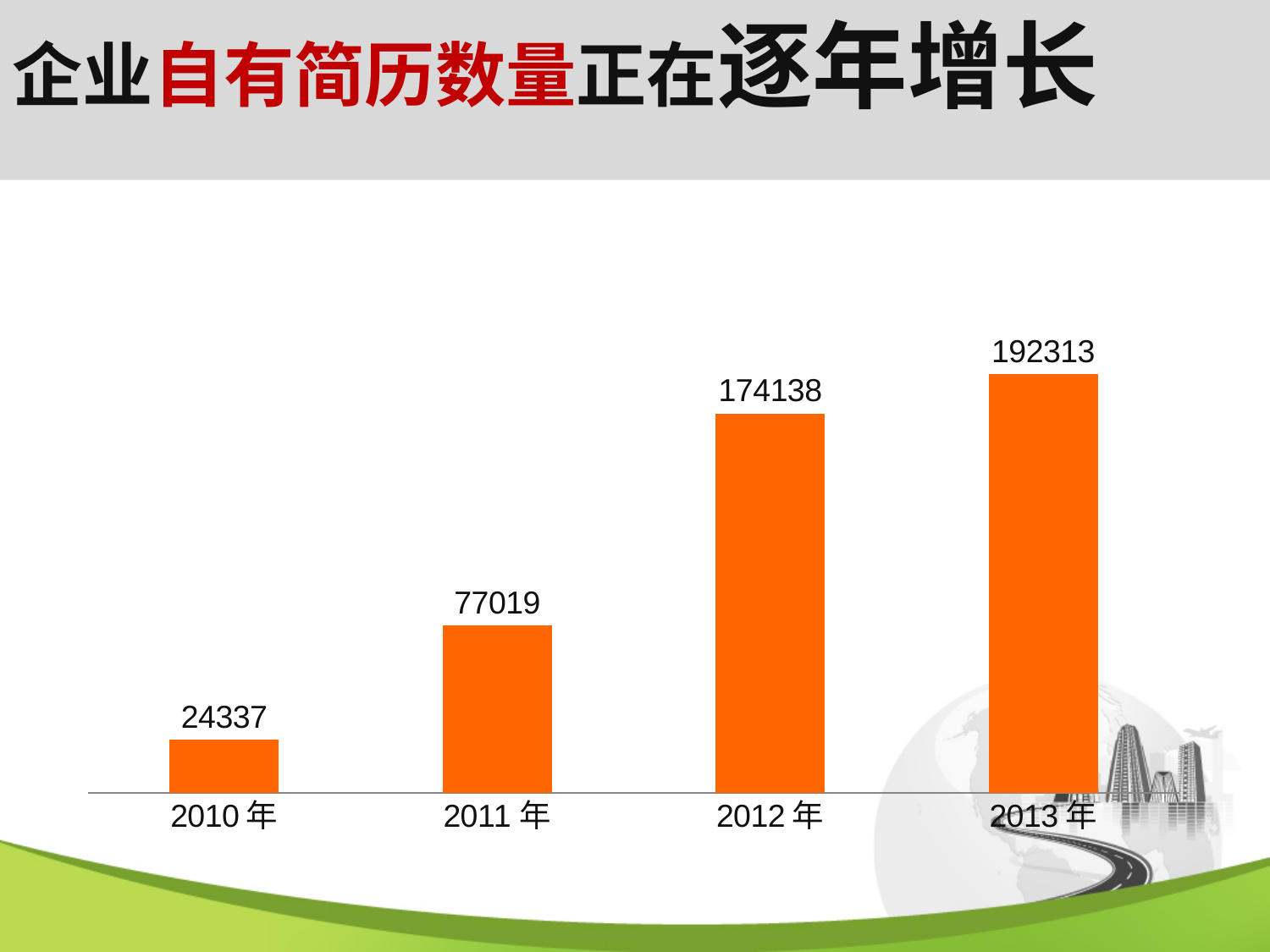

# 企业自有简历数量正在逐年增长

### Chart

| Category |  |
|---|---|
| 2010年 | 24337.0 |
| 2011年 | 77019.0 |
| 2012年 | 174138.0 |
| 2013年 | 192313.0 |